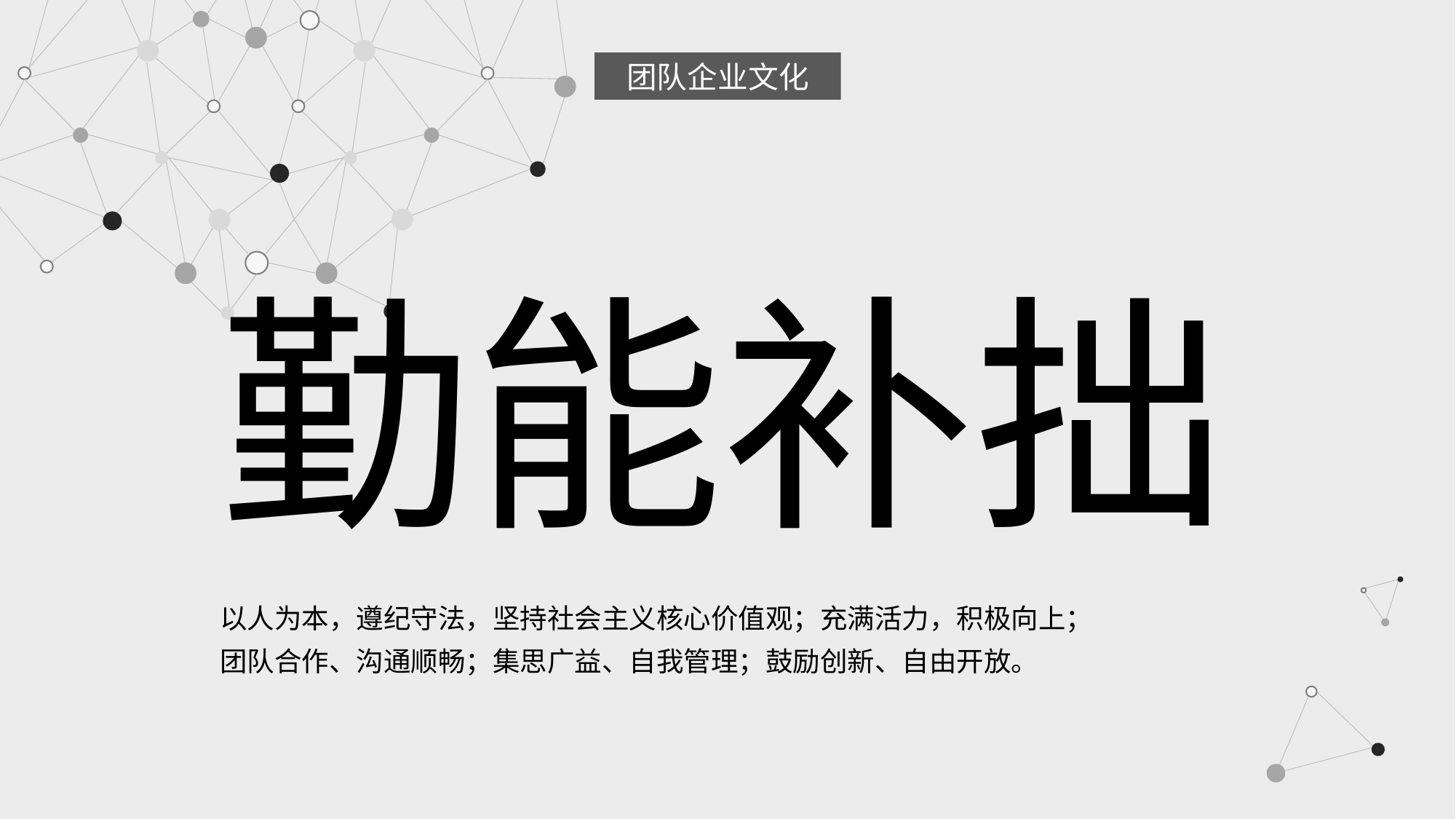

团队企业文化

勤能补拙

以人为本，遵纪守法，坚持社会主义核心价值观；充满活力，积极向上；
团队合作、沟通顺畅；集思广益、自我管理；鼓励创新、自由开放。